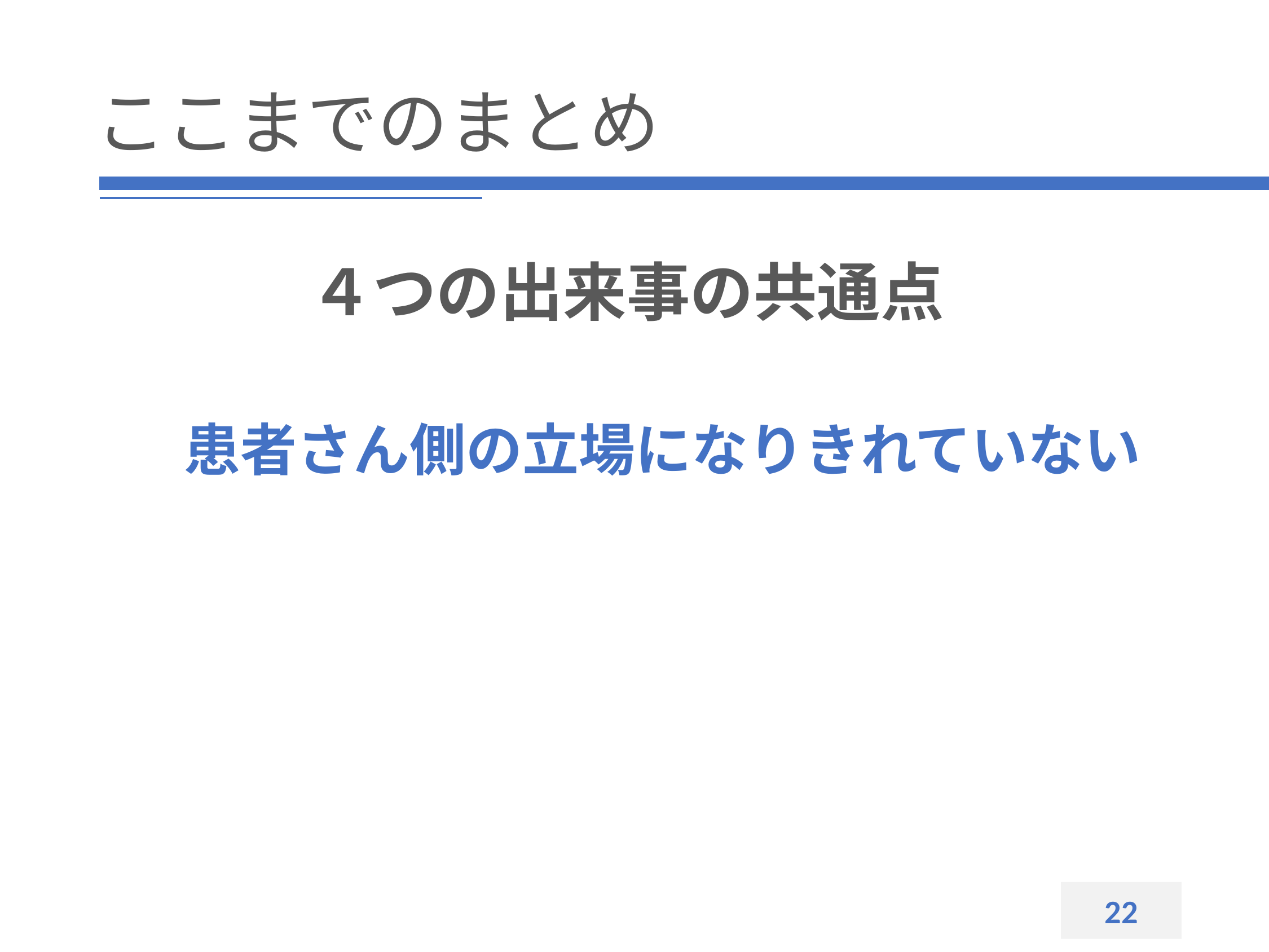

# ここまでのまとめ
４つの出来事の共通点
患者さん側の立場になりきれていない
22